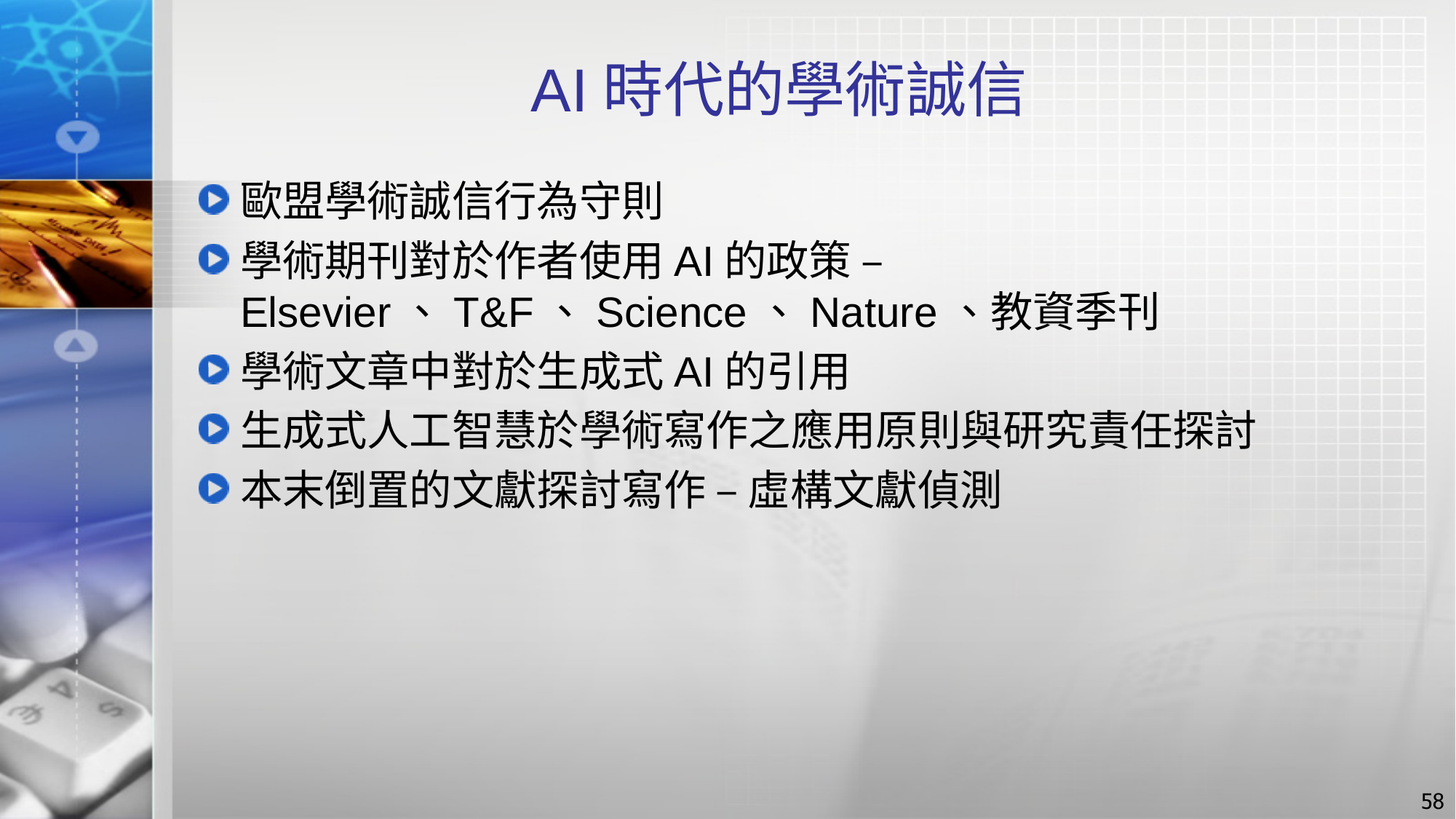

# AI時代的學術誠信
歐盟學術誠信行為守則
學術期刊對於作者使用AI的政策 – Elsevier、T&F、Science、Nature、教資季刊
學術文章中對於生成式AI的引用
生成式人工智慧於學術寫作之應用原則與研究責任探討
本末倒置的文獻探討寫作 – 虛構文獻偵測

58